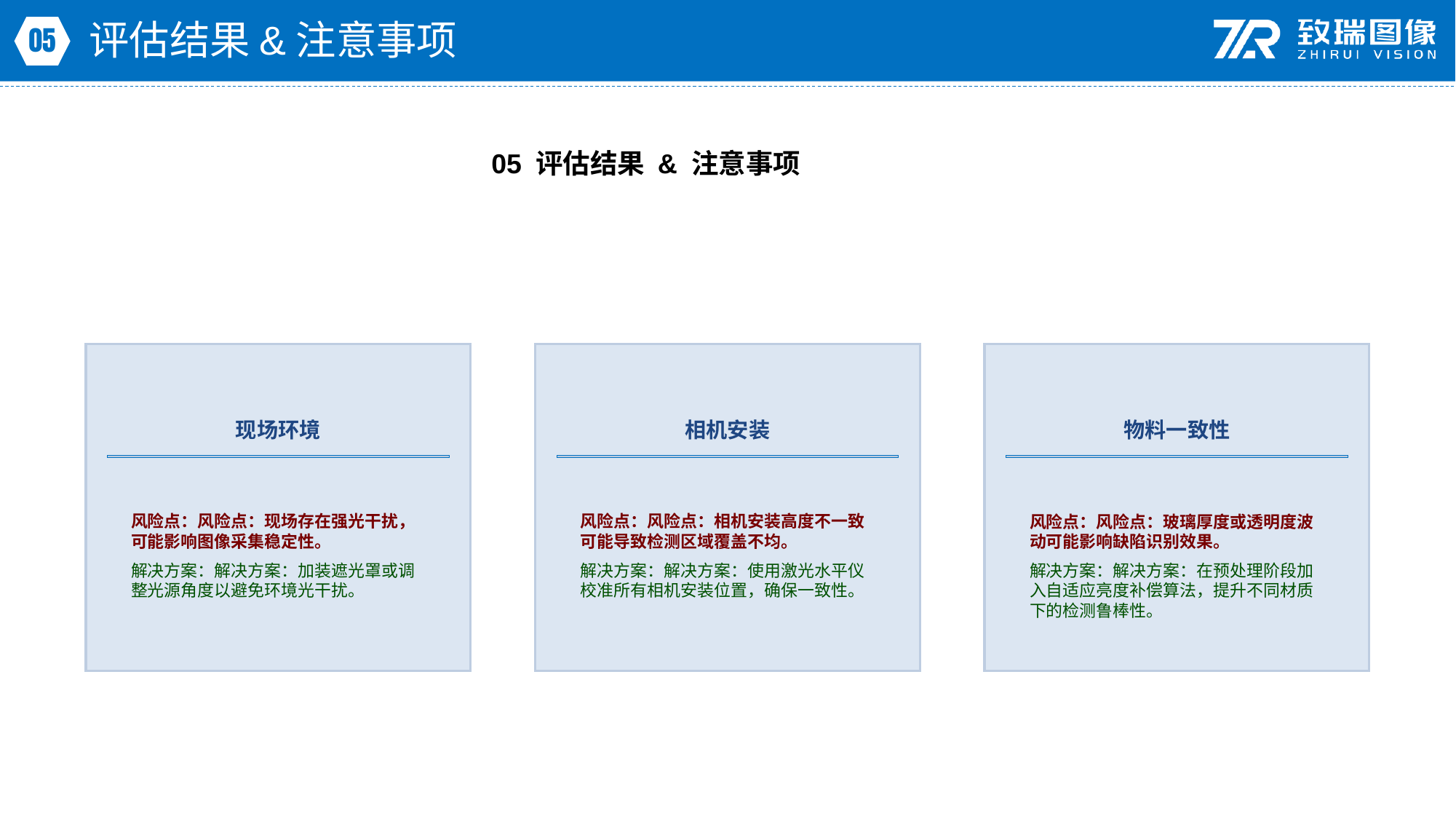

评估结果&注意事项
05

05 评估结果 & 注意事项

现场环境

相机安装

物料一致性

风险点：风险点：现场存在强光干扰，可能影响图像采集稳定性。
解决方案：解决方案：加装遮光罩或调整光源角度以避免环境光干扰。

风险点：风险点：相机安装高度不一致可能导致检测区域覆盖不均。
解决方案：解决方案：使用激光水平仪校准所有相机安装位置，确保一致性。

风险点：风险点：玻璃厚度或透明度波动可能影响缺陷识别效果。
解决方案：解决方案：在预处理阶段加入自适应亮度补偿算法，提升不同材质下的检测鲁棒性。